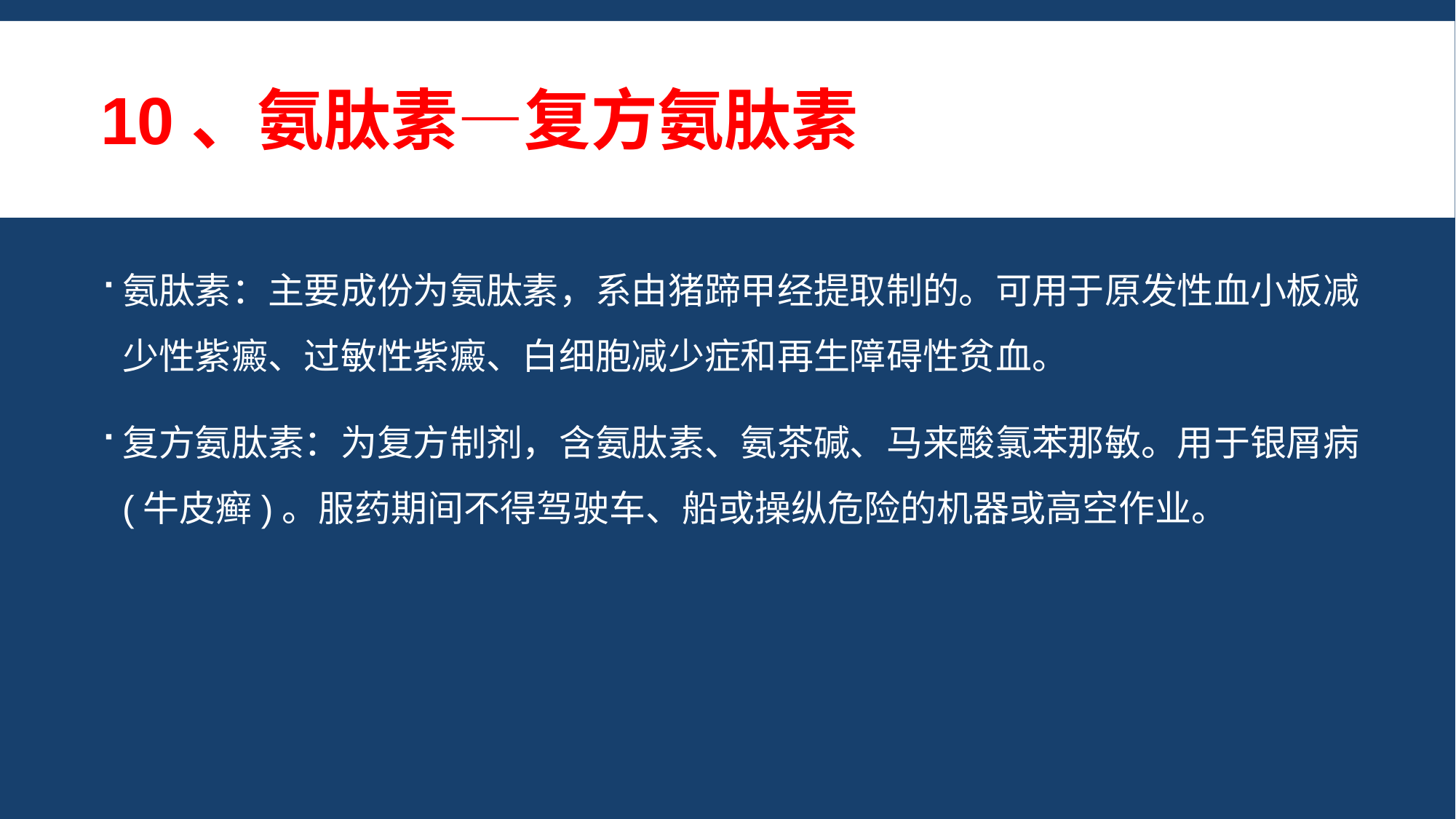

# 10、氨肽素—复方氨肽素
氨肽素：主要成份为氨肽素，系由猪蹄甲经提取制的。可用于原发性血小板减少性紫癜、过敏性紫癜、白细胞减少症和再生障碍性贫血。
复方氨肽素：为复方制剂，含氨肽素、氨茶碱、马来酸氯苯那敏。用于银屑病(牛皮癣)。服药期间不得驾驶车、船或操纵危险的机器或高空作业。